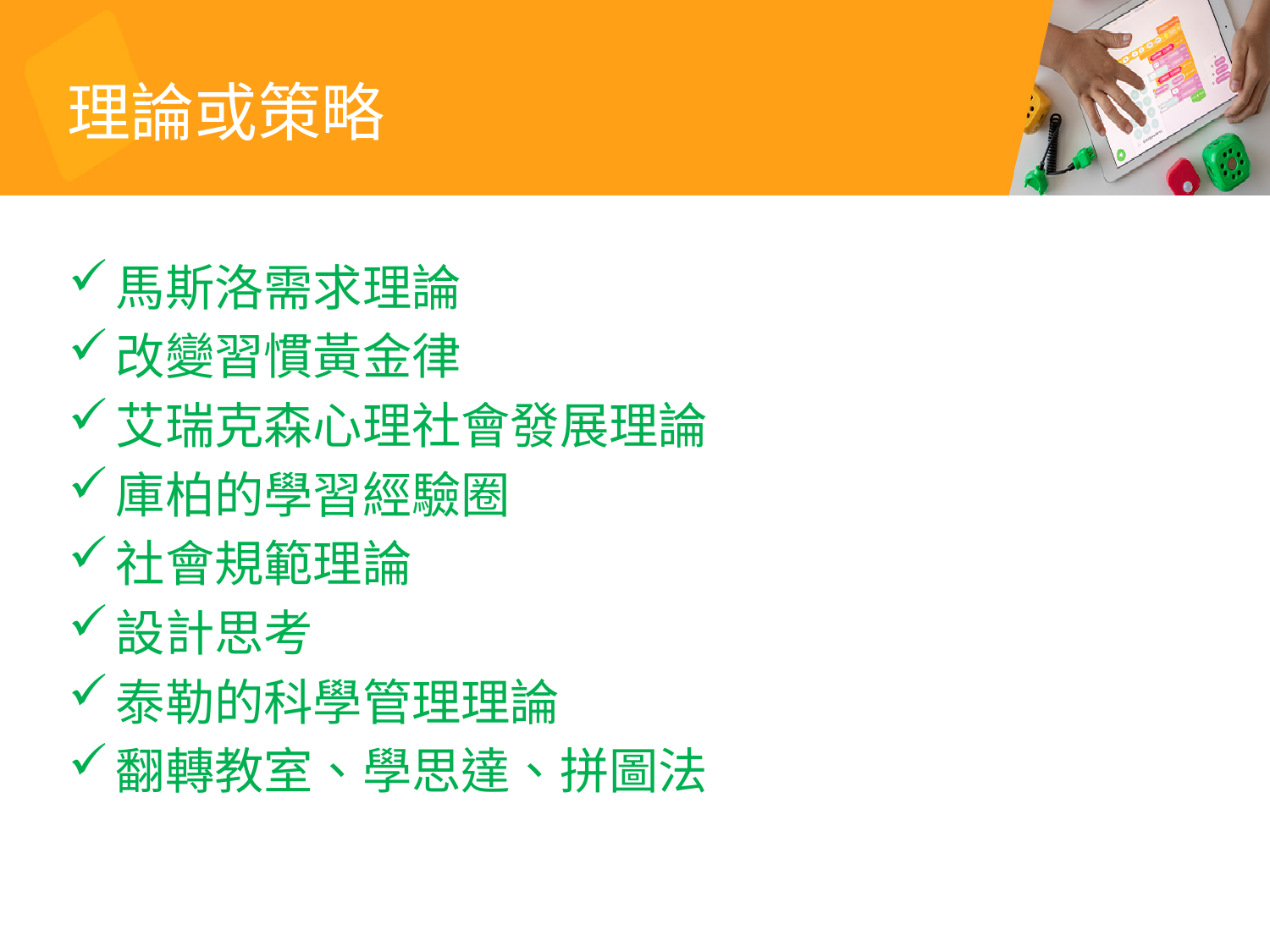

# 理論或策略
馬斯洛需求理論
改變習慣黃金律
艾瑞克森心理社會發展理論
庫柏的學習經驗圈
社會規範理論
設計思考
泰勒的科學管理理論
翻轉教室、學思達、拼圖法